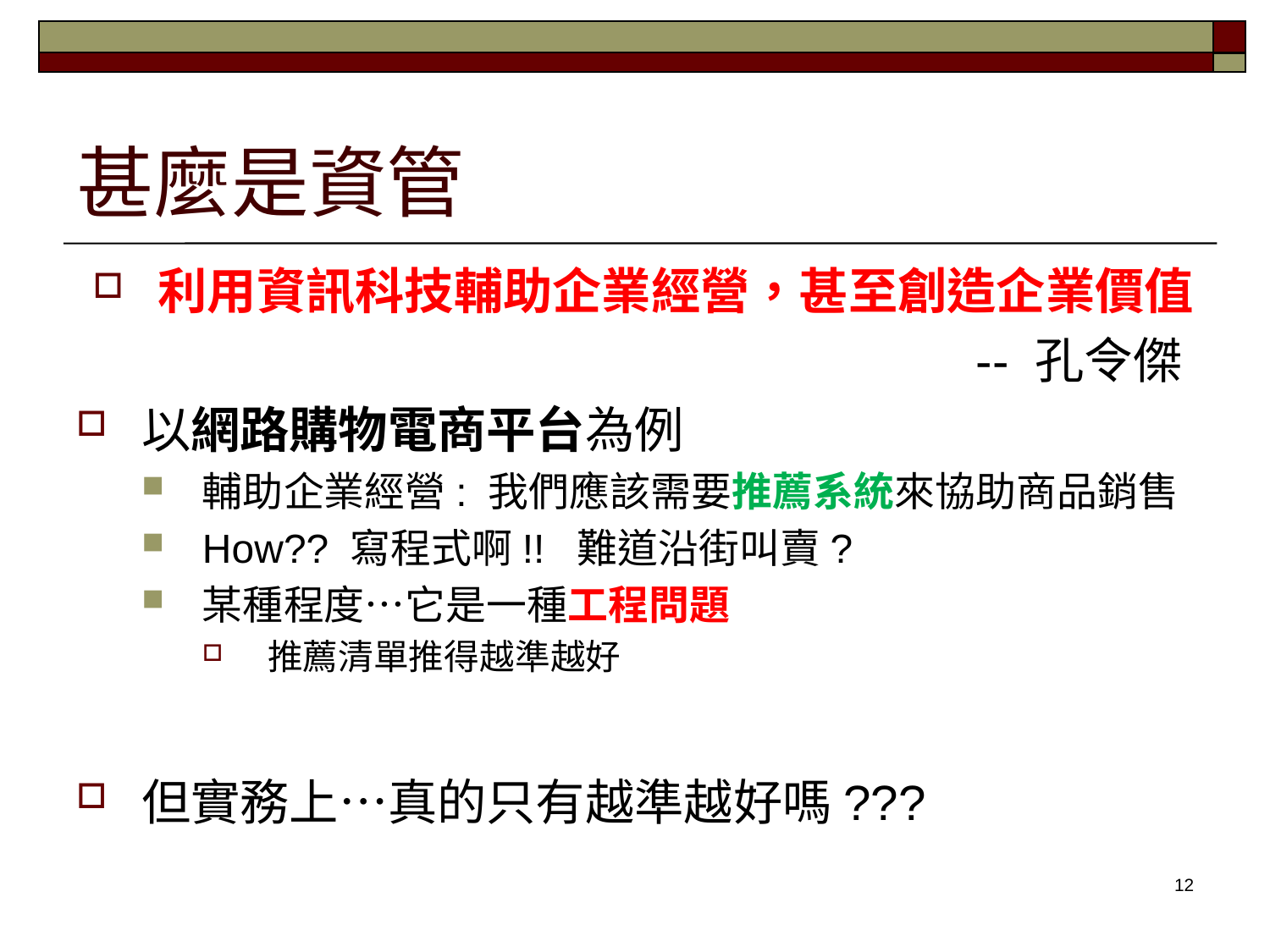

# 甚麼是資管
利用資訊科技輔助企業經營，甚至創造企業價值
-- 孔令傑
以網路購物電商平台為例
輔助企業經營: 我們應該需要推薦系統來協助商品銷售
How?? 寫程式啊!!  難道沿街叫賣?
某種程度…它是一種工程問題
推薦清單推得越準越好

但實務上…真的只有越準越好嗎???

12